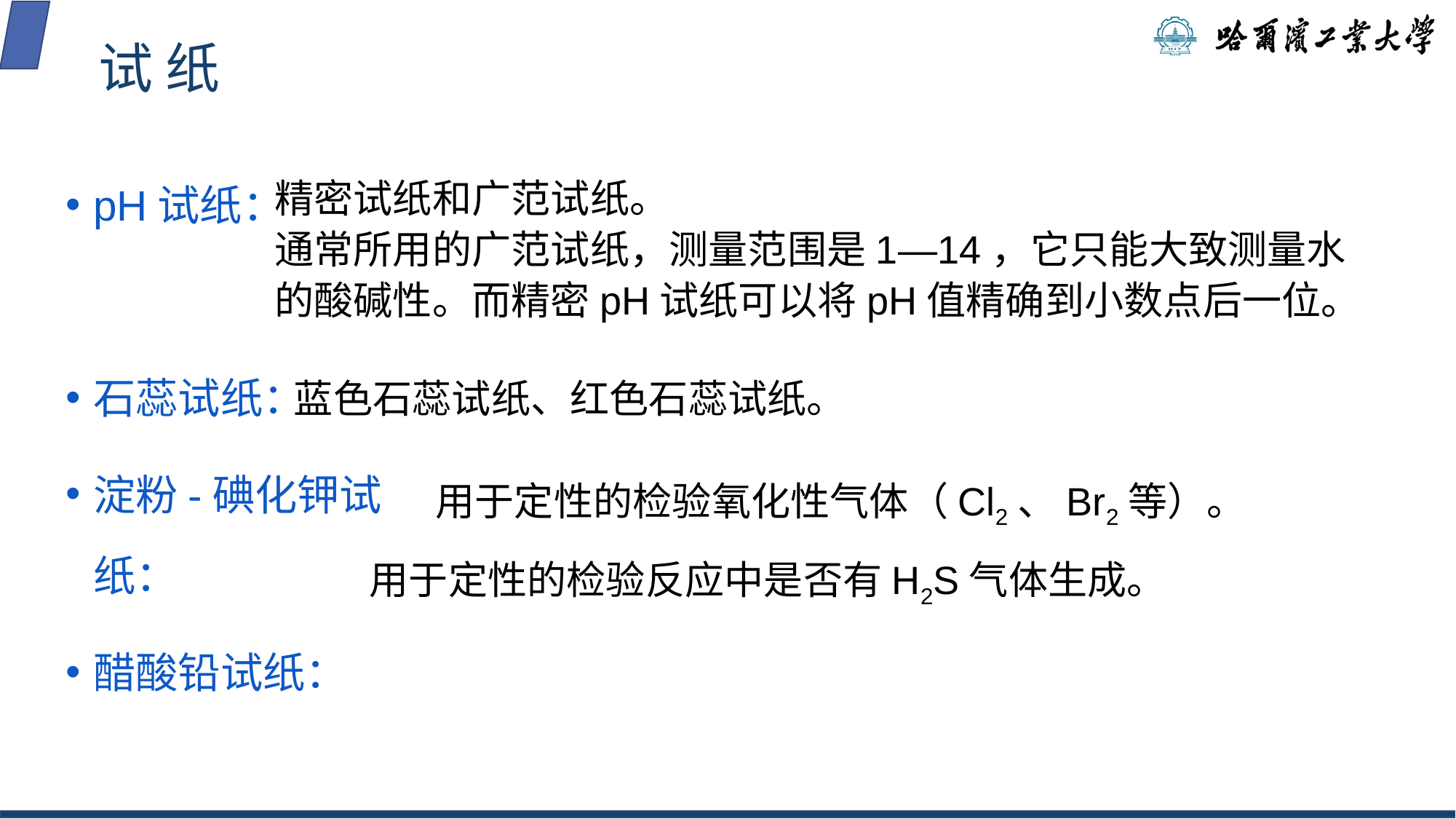

# 试 纸
pH试纸：

石蕊试纸：
淀粉-碘化钾试纸：
醋酸铅试纸：
精密试纸和广范试纸。
通常所用的广范试纸，测量范围是1—14，它只能大致测量水的酸碱性。而精密pH试纸可以将pH值精确到小数点后一位。
蓝色石蕊试纸、红色石蕊试纸。
用于定性的检验氧化性气体（Cl2、Br2等）。
用于定性的检验反应中是否有H2S气体生成。